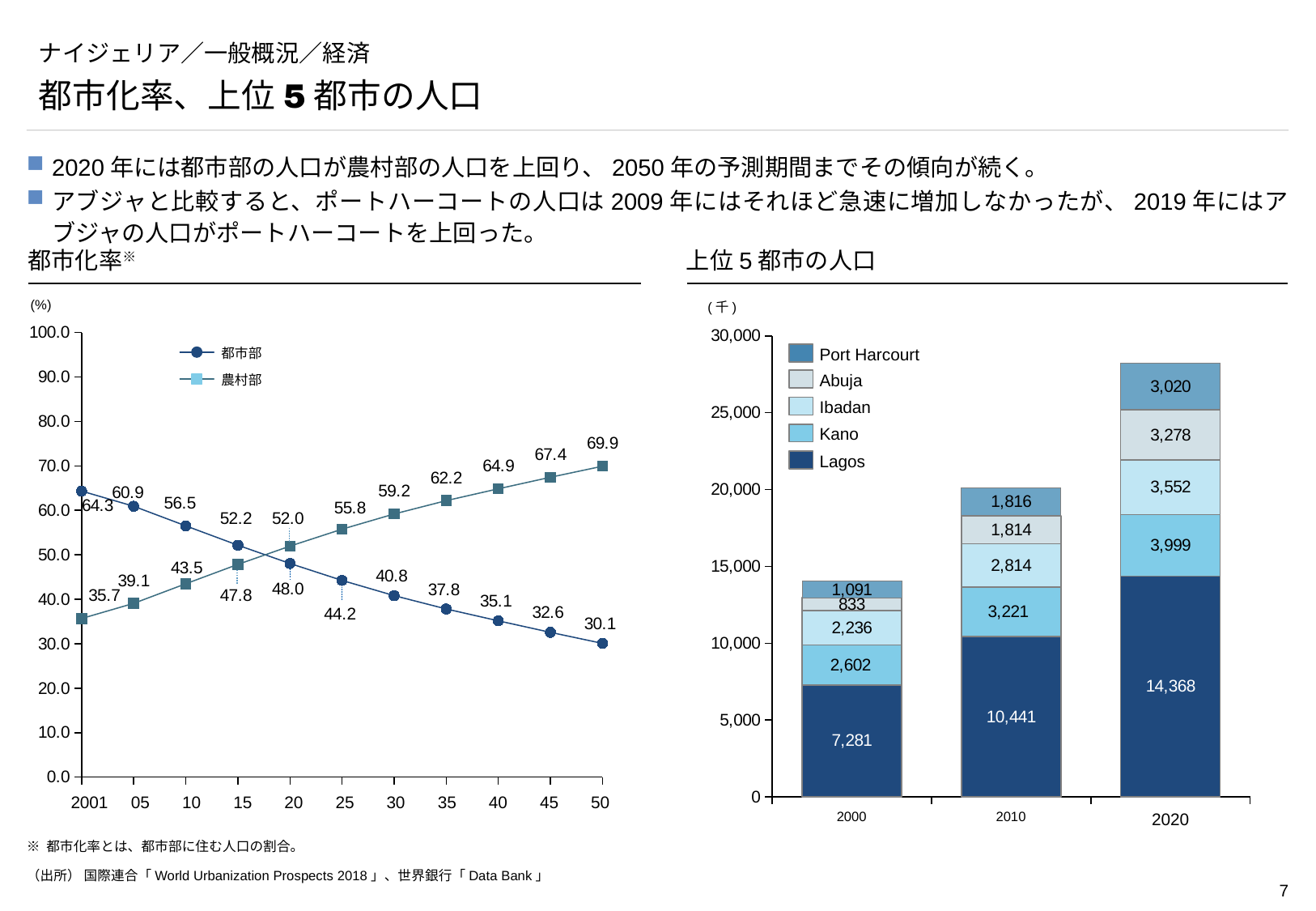

# ナイジェリア／一般概況／経済
都市化率、上位5都市の人口
2020年には都市部の人口が農村部の人口を上回り、2050年の予測期間までその傾向が続く。
アブジャと比較すると、ポートハーコートの人口は2009年にはそれほど急速に増加しなかったが、2019年にはアブジャの人口がポートハーコートを上回った。
都市化率※
上位5都市の人口
(%)
(千)

### Chart

| Category |  |  |
|---|---|---|

### Chart

| Category |  |  |  |  |  |
|---|---|---|---|---|---|
都市部
Port Harcourt

農村部
Abuja

Ibadan

Kano

Lagos

2001

05
10
15
20
25
30
35
40
45
50
2000
2010
2020
※ 都市化率とは、都市部に住む人口の割合。
（出所） 国際連合「World Urbanization Prospects 2018」、世界銀行「Data Bank」